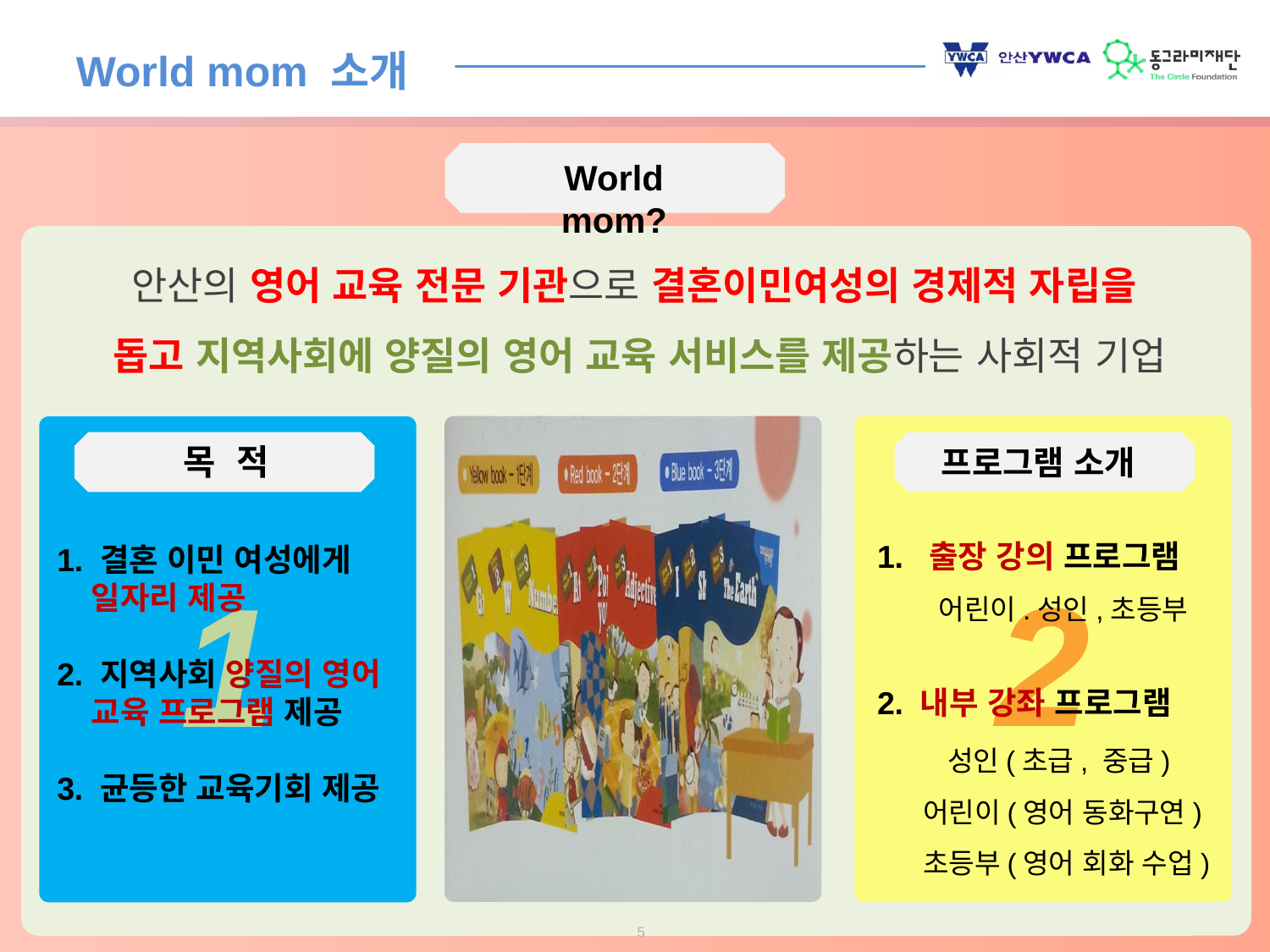

# World mom 소개

World mom?

안산의 영어 교육 전문 기관으로 결혼이민여성의 경제적 자립을
돕고 지역사회에 양질의 영어 교육 서비스를 제공하는 사회적 기업

2
1

목  적
프로그램 소개
1.  출장 강의 프로그램
       어린이.성인,초등부

2. 내부 강좌 프로그램
        성인(초급, 중급)
     어린이(영어 동화구연)
     초등부(영어 회화 수업)
1. 결혼 이민 여성에게
   일자리 제공

2. 지역사회 양질의 영어
   교육 프로그램 제공

3. 균등한 교육기회 제공
5